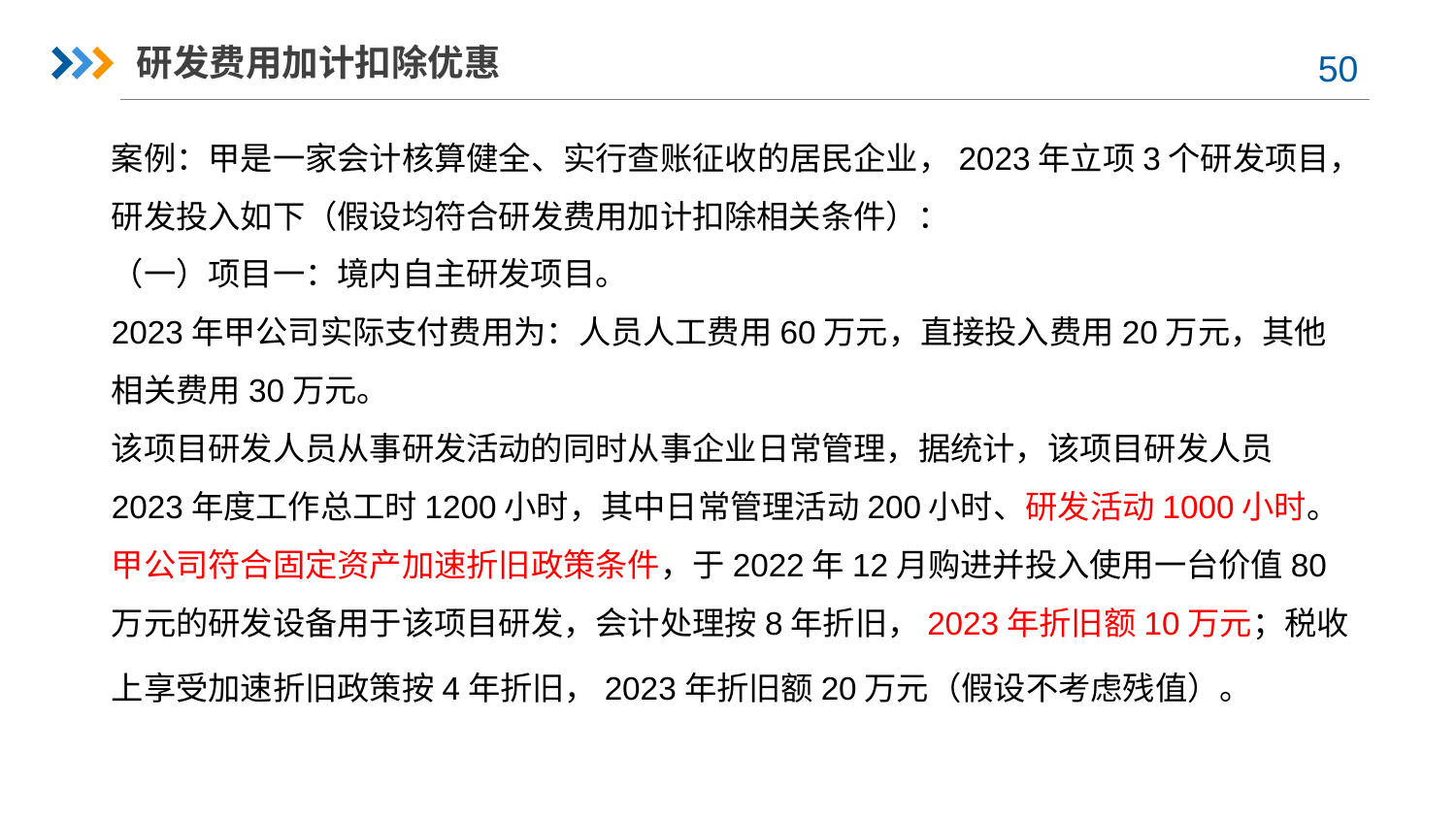

研发费用加计扣除优惠
案例：甲是一家会计核算健全、实行查账征收的居民企业，2023年立项3个研发项目，研发投入如下（假设均符合研发费用加计扣除相关条件）：
（一）项目一：境内自主研发项目。
2023年甲公司实际支付费用为：人员人工费用60万元，直接投入费用20万元，其他相关费用30万元。
该项目研发人员从事研发活动的同时从事企业日常管理，据统计，该项目研发人员2023年度工作总工时1200小时，其中日常管理活动200小时、研发活动1000小时。
甲公司符合固定资产加速折旧政策条件，于2022年12月购进并投入使用一台价值80万元的研发设备用于该项目研发，会计处理按8年折旧，2023年折旧额10万元；税收上享受加速折旧政策按4年折旧，2023年折旧额20万元（假设不考虑残值）。